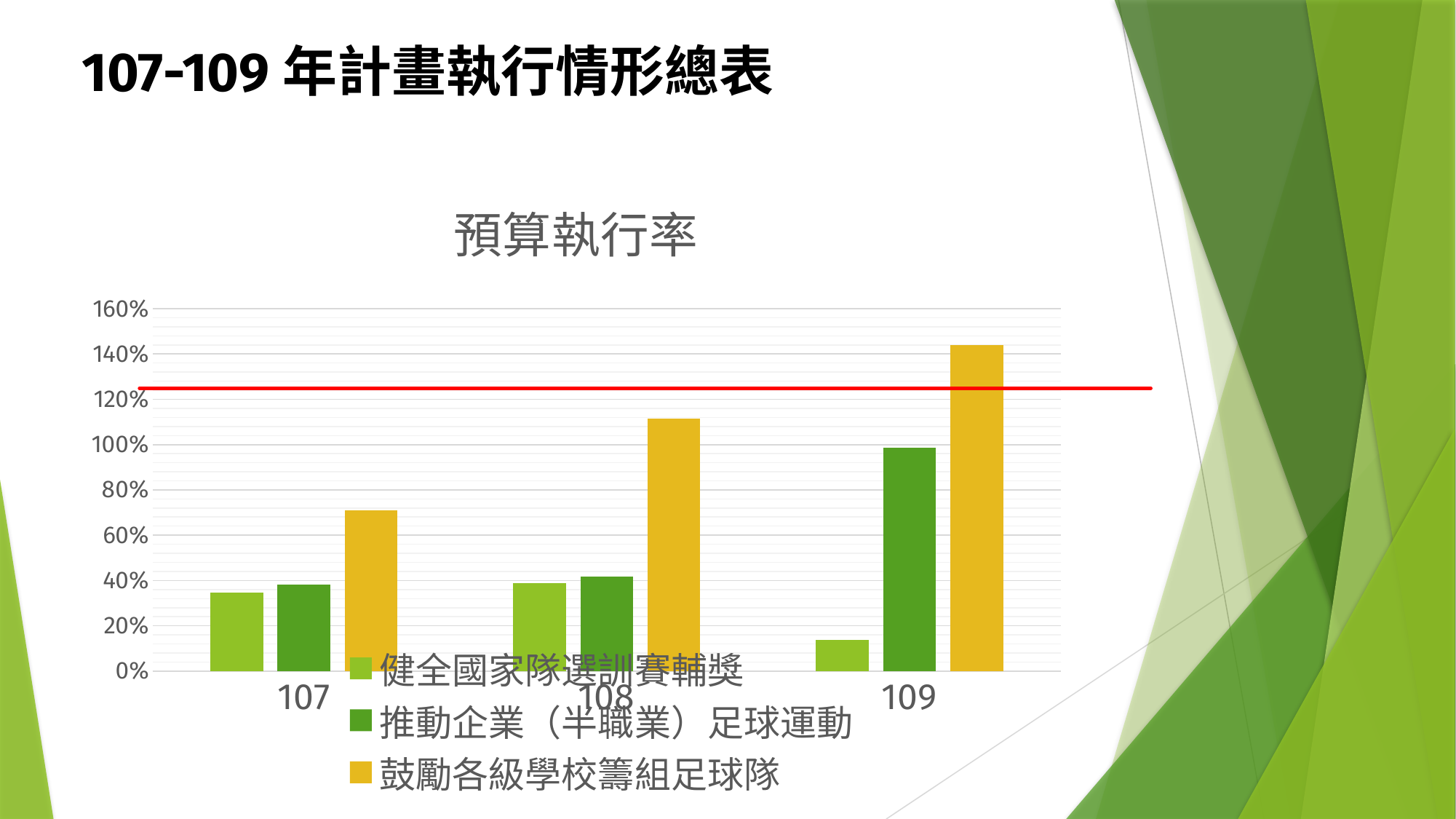

# 107-109年計畫執行情形總表

### Chart: 預算執行率

| Category |  |  |  |
|---|---|---|---|
| 107 | 0.346 | 0.38265217391304346 | 0.7100130208333333 |
| 108 | 0.3896 | 0.4162173913043478 | 1.11568359375 |
| 109 | 0.13921904761904763 | 0.9863695652173913 | 1.43896484375 |